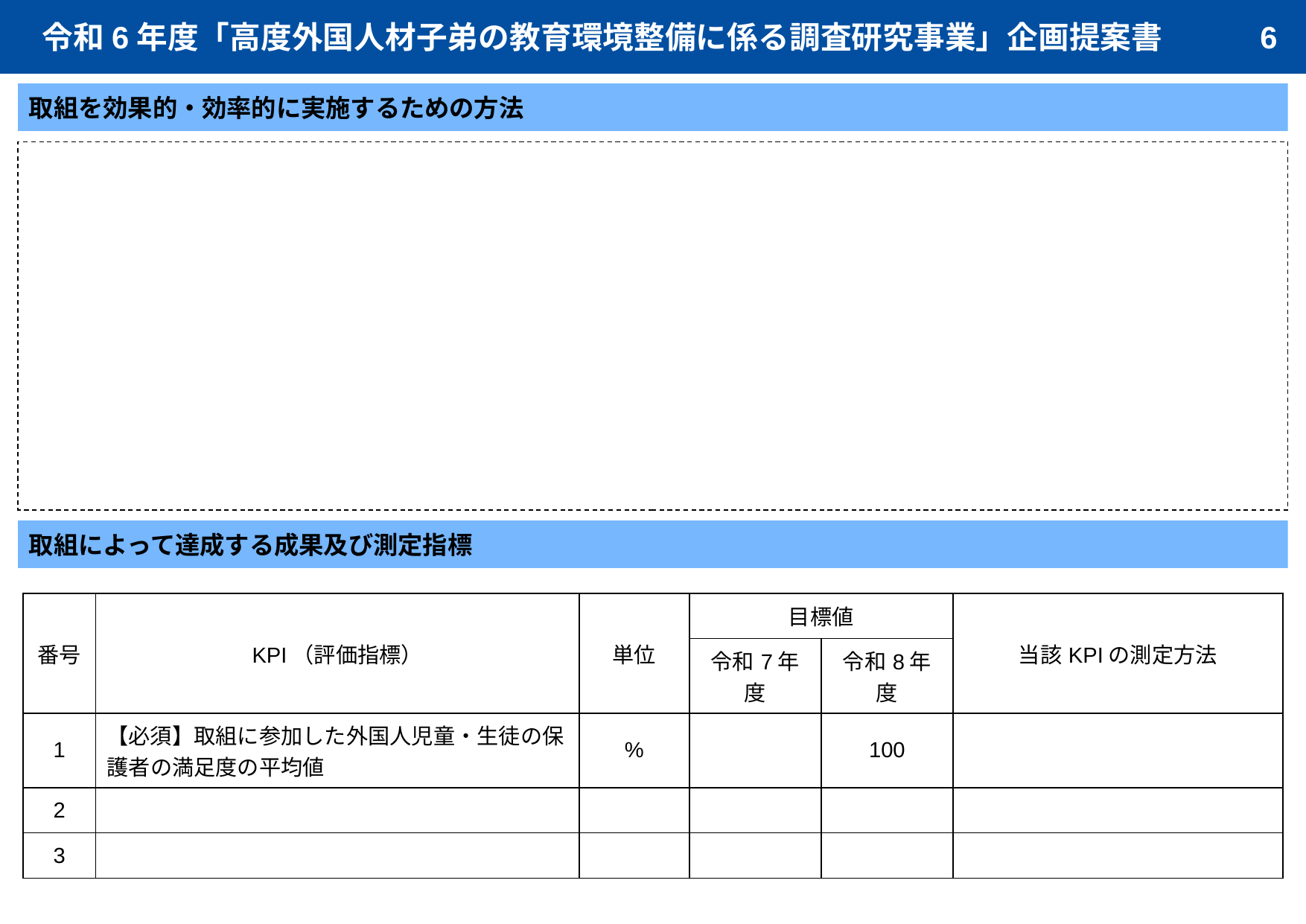

令和6年度「高度外国人材子弟の教育環境整備に係る調査研究事業」企画提案書
6
取組を効果的・効率的に実施するための方法

取組によって達成する成果及び測定指標
| 番号 | KPI（評価指標） | 単位 | 目標値 |  | 当該KPIの測定方法 |
| --- | --- | --- | --- | --- | --- |
|  |  |  | 令和7年度 | 令和8年度 |  |
| 1 | 【必須】取組に参加した外国人児童・生徒の保護者の満足度の平均値 | % |  | 100 |  |
| 2 |  |  |  |  |  |
| 3 |  |  |  |  |  |